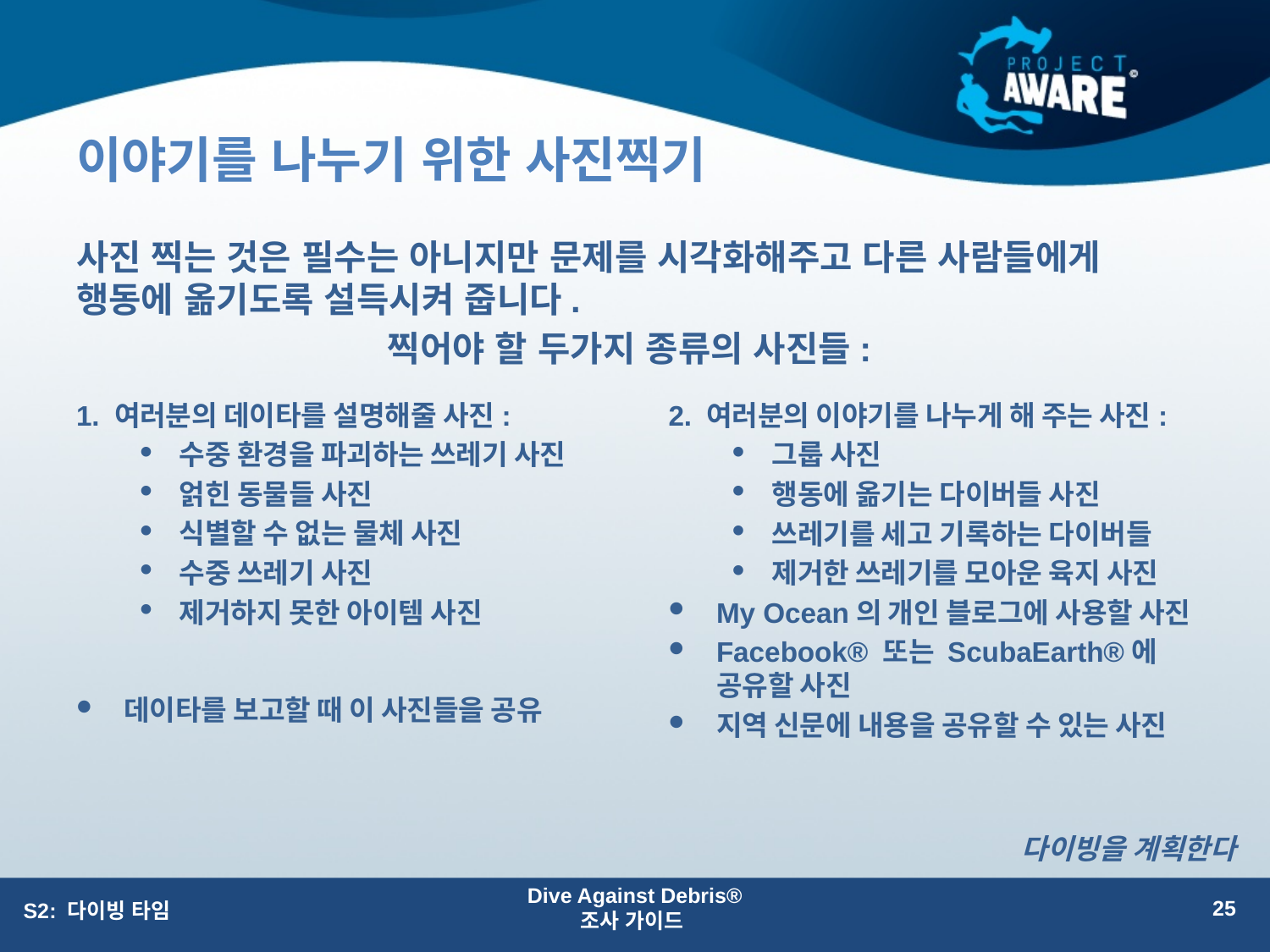

# 이야기를 나누기 위한 사진찍기
사진 찍는 것은 필수는 아니지만 문제를 시각화해주고 다른 사람들에게 행동에 옮기도록 설득시켜 줍니다.
찍어야 할 두가지 종류의 사진들:
1. 여러분의 데이타를 설명해줄 사진:
수중 환경을 파괴하는 쓰레기 사진
얽힌 동물들 사진
식별할 수 없는 물체 사진
수중 쓰레기 사진
제거하지 못한 아이템 사진

데이타를 보고할 때 이 사진들을 공유
2. 여러분의 이야기를 나누게 해 주는 사진:
그룹 사진
행동에 옮기는 다이버들 사진
쓰레기를 세고 기록하는 다이버들
제거한 쓰레기를 모아운 육지 사진
My Ocean의 개인 블로그에 사용할 사진
Facebook® 또는 ScubaEarth®에 공유할 사진
지역 신문에 내용을 공유할 수 있는 사진
다이빙을 계획한다
Dive Against Debris®
조사 가이드
25
S2: 다이빙 타임